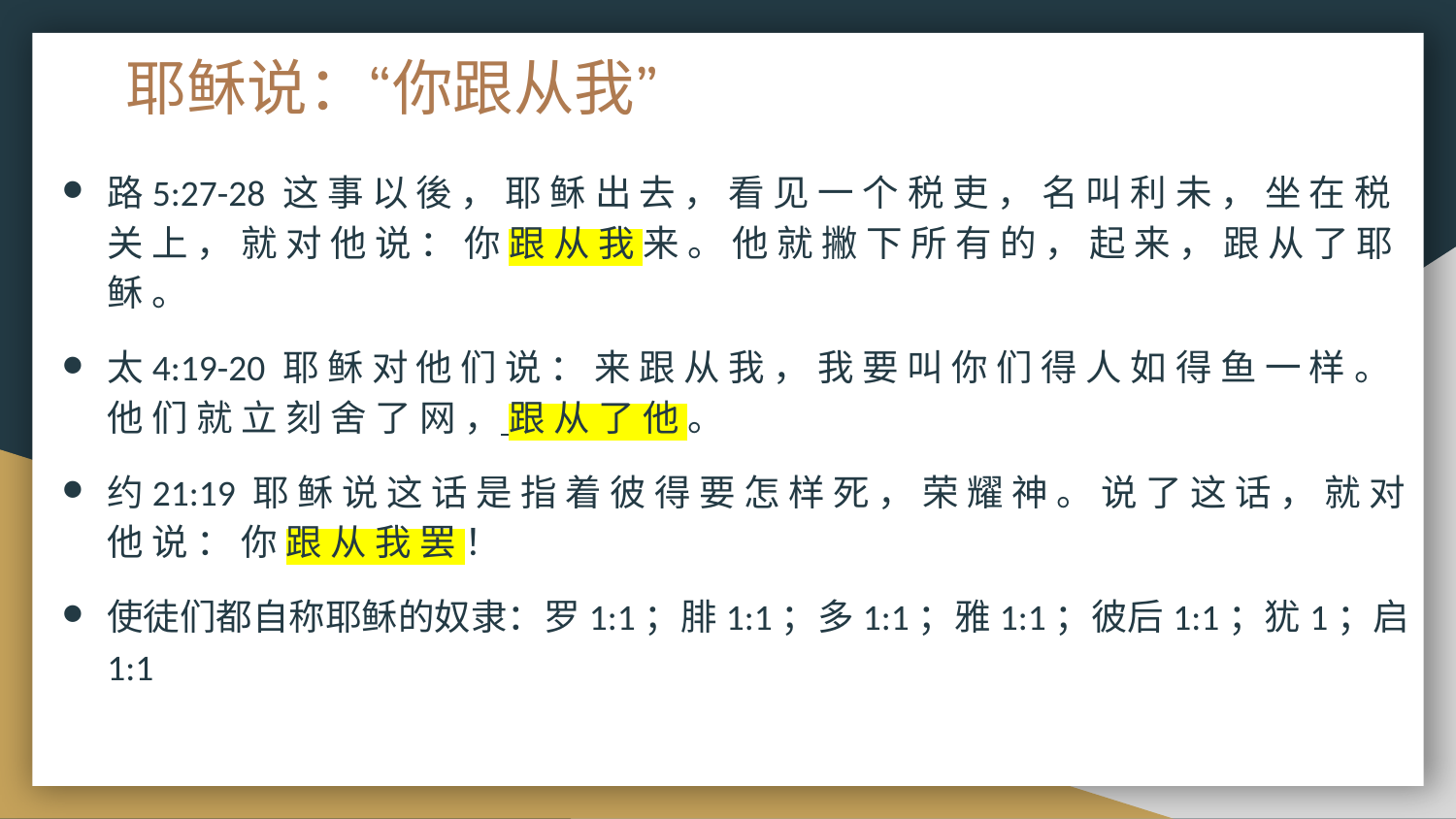

# 耶稣说：“你跟从我”
路5:27-28 这 事 以 後 ， 耶 稣 出 去 ， 看 见 一 个 税 吏 ， 名 叫 利 未 ， 坐 在 税 关 上 ， 就 对 他 说 ： 你 跟 从 我 来 。 他 就 撇 下 所 有 的 ， 起 来 ， 跟 从 了 耶 稣 。
太4:19-20 耶 稣 对 他 们 说 ： 来 跟 从 我 ， 我 要 叫 你 们 得 人 如 得 鱼 一 样 。他 们 就 立 刻 舍 了 网 ， 跟 从 了 他 。
约21:19 耶 稣 说 这 话 是 指 着 彼 得 要 怎 样 死 ， 荣 耀 神 。 说 了 这 话 ， 就 对 他 说 ： 你 跟 从 我 罢 ！
使徒们都自称耶稣的奴隶：罗1:1；腓1:1；多1:1；雅1:1；彼后1:1；犹1；启1:1